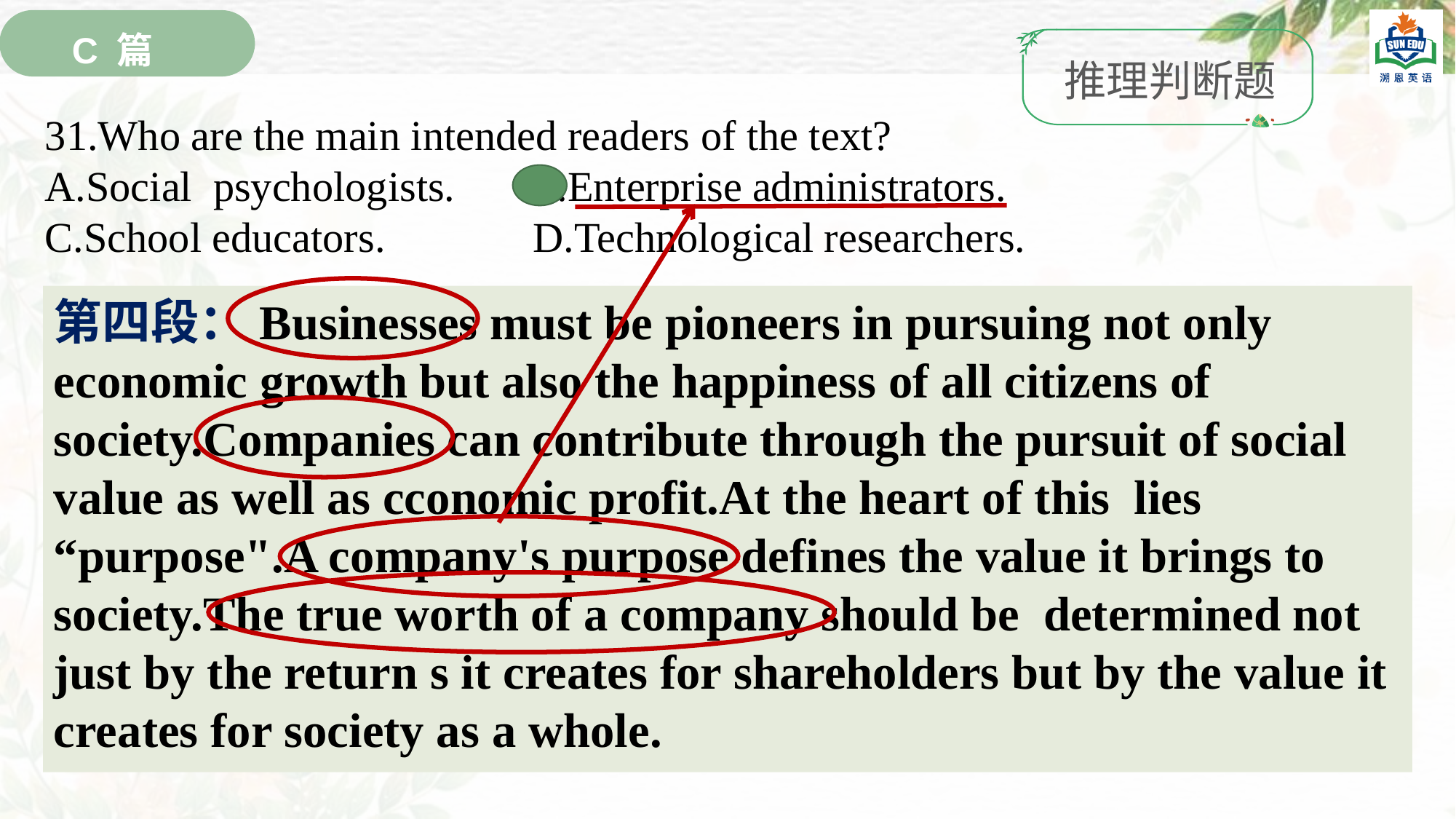

C 篇

推理判断题
31.Who are the main intended readers of the text?
A.Social  psychologists.       B.Enterprise administrators.
C.School educators.              D.Technological researchers.

第四段：Businesses must be pioneers in pursuing not only economic growth but also the happiness of all citizens of society.Companies can contribute through the pursuit of social value as well as cconomic profit.At the heart of this  lies “purpose".A company's purpose defines the value it brings to society.The true worth of a company should be  determined not just by the return s it creates for shareholders but by the value it creates for society as a whole.